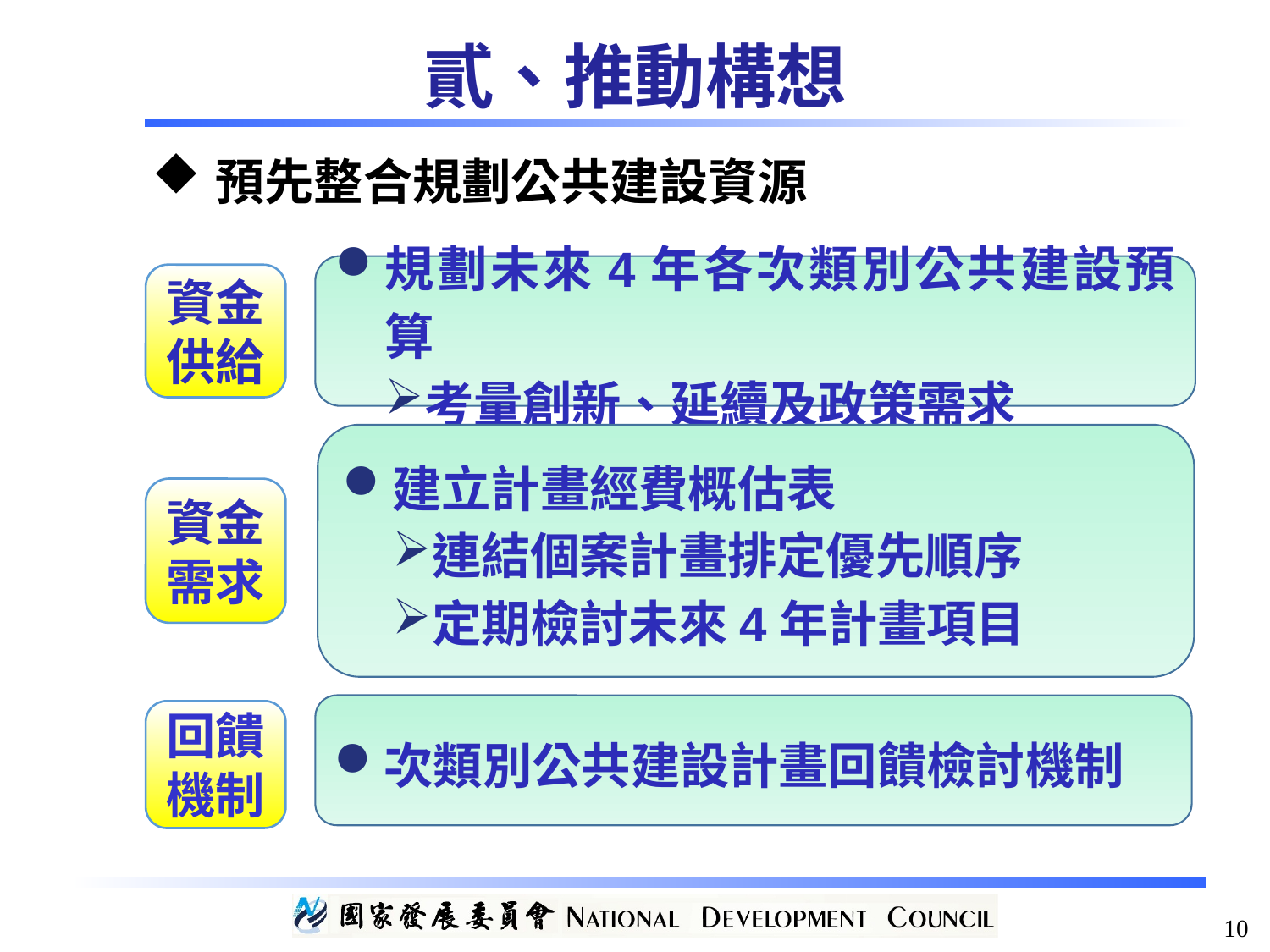

貳、推動構想
預先整合規劃公共建設資源
規劃未來4年各次類別公共建設預算
考量創新、延續及政策需求
資金
供給
建立計畫經費概估表
連結個案計畫排定優先順序
定期檢討未來4年計畫項目
資金
需求
次類別公共建設計畫回饋檢討機制
回饋
機制
10